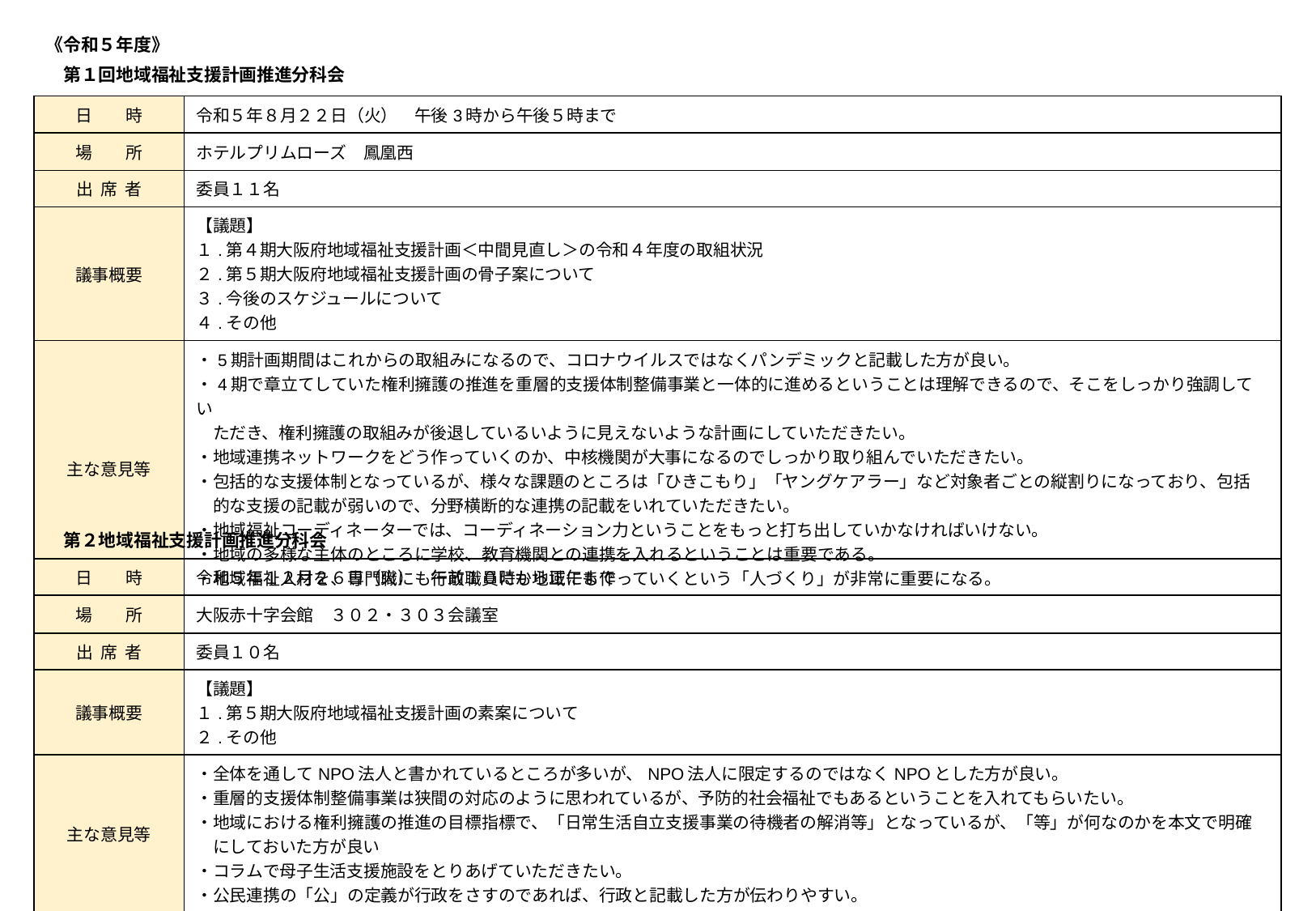

《令和５年度》
　第１回地域福祉支援計画推進分科会
| 日　　時 | 令和５年８月２２日（火）　午後3時から午後５時まで |
| --- | --- |
| 場　　所 | ホテルプリムローズ　鳳凰西 |
| 出 席 者 | 委員１１名 |
| 議事概要 | 【議題】 １.第４期大阪府地域福祉支援計画＜中間見直し＞の令和４年度の取組状況 ２.第５期大阪府地域福祉支援計画の骨子案について ３.今後のスケジュールについて ４.その他 |
| 主な意見等 | ・5期計画期間はこれからの取組みになるので、コロナウイルスではなくパンデミックと記載した方が良い。 ・4期で章立てしていた権利擁護の推進を重層的支援体制整備事業と一体的に進めるということは理解できるので、そこをしっかり強調してい 　ただき、権利擁護の取組みが後退しているいように見えないような計画にしていただきたい。 ・地域連携ネットワークをどう作っていくのか、中核機関が大事になるのでしっかり取り組んでいただきたい。 ・包括的な支援体制となっているが、様々な課題のところは「ひきこもり」「ヤングケアラー」など対象者ごとの縦割りになっており、包括 　的な支援の記載が弱いので、分野横断的な連携の記載をいれていただきたい。 ・地域福祉コーディネーターでは、コーディネーション力ということをもっと打ち出していかなければいけない。 ・地域の多様な主体のところに学校、教育機関との連携を入れるということは重要である。 ・地域福祉人材を、専門職にも行政職員にも地域にも作っていくという「人づくり」が非常に重要になる。 |
　第２地域福祉支援計画推進分科会
| 日　　時 | 令和５年１２月２６日（火）　午前１０時から正午まで |
| --- | --- |
| 場　　所 | 大阪赤十字会館　３０２・３０３会議室 |
| 出 席 者 | 委員１０名 |
| 議事概要 | 【議題】 １.第５期大阪府地域福祉支援計画の素案について ２.その他 |
| 主な意見等 | ・全体を通してNPO法人と書かれているところが多いが、NPO法人に限定するのではなくNPOとした方が良い。 ・重層的支援体制整備事業は狭間の対応のように思われているが、予防的社会福祉でもあるということを入れてもらいたい。 ・地域における権利擁護の推進の目標指標で、「日常生活自立支援事業の待機者の解消等」となっているが、「等」が何なのかを本文で明確 　にしておいた方が良い ・コラムで母子生活支援施設をとりあげていただきたい。 ・公民連携の「公」の定義が行政をさすのであれば、行政と記載した方が伝わりやすい。 |